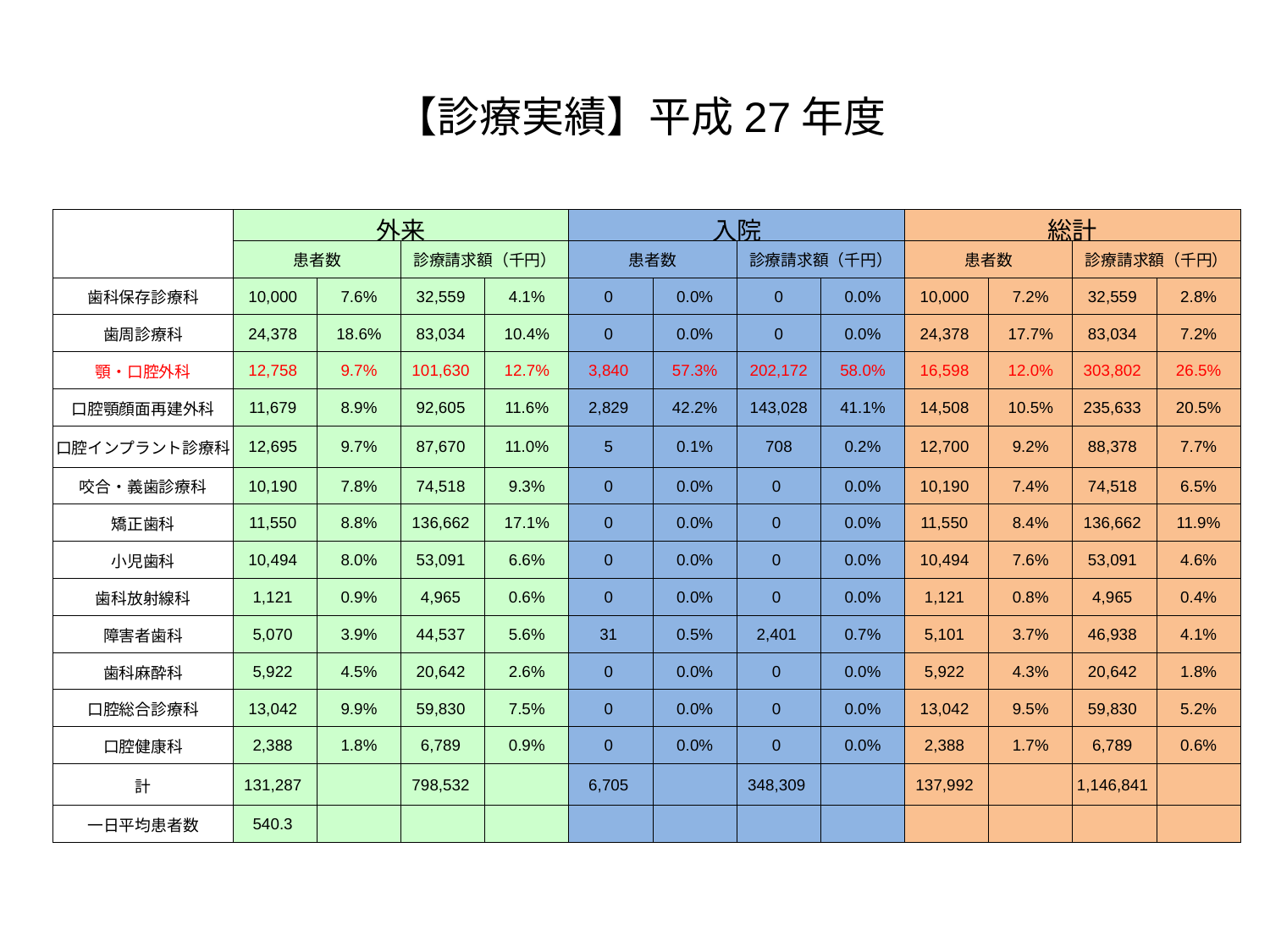

【診療実績】平成27年度
|  | 外来 |  |  |  | 入院 |  |  |  | 総計 |  |  |  |
| --- | --- | --- | --- | --- | --- | --- | --- | --- | --- | --- | --- | --- |
|  | 患者数 |  | 診療請求額（千円） |  | 患者数 |  | 診療請求額（千円） |  | 患者数 |  | 診療請求額（千円） |  |
| 歯科保存診療科 | 10,000 | 7.6% | 32,559 | 4.1% | 0 | 0.0% | 0 | 0.0% | 10,000 | 7.2% | 32,559 | 2.8% |
| 歯周診療科 | 24,378 | 18.6% | 83,034 | 10.4% | 0 | 0.0% | 0 | 0.0% | 24,378 | 17.7% | 83,034 | 7.2% |
| 顎・口腔外科 | 12,758 | 9.7% | 101,630 | 12.7% | 3,840 | 57.3% | 202,172 | 58.0% | 16,598 | 12.0% | 303,802 | 26.5% |
| 口腔顎顔面再建外科 | 11,679 | 8.9% | 92,605 | 11.6% | 2,829 | 42.2% | 143,028 | 41.1% | 14,508 | 10.5% | 235,633 | 20.5% |
| 口腔インプラント診療科 | 12,695 | 9.7% | 87,670 | 11.0% | 5 | 0.1% | 708 | 0.2% | 12,700 | 9.2% | 88,378 | 7.7% |
| 咬合・義歯診療科 | 10,190 | 7.8% | 74,518 | 9.3% | 0 | 0.0% | 0 | 0.0% | 10,190 | 7.4% | 74,518 | 6.5% |
| 矯正歯科 | 11,550 | 8.8% | 136,662 | 17.1% | 0 | 0.0% | 0 | 0.0% | 11,550 | 8.4% | 136,662 | 11.9% |
| 小児歯科 | 10,494 | 8.0% | 53,091 | 6.6% | 0 | 0.0% | 0 | 0.0% | 10,494 | 7.6% | 53,091 | 4.6% |
| 歯科放射線科 | 1,121 | 0.9% | 4,965 | 0.6% | 0 | 0.0% | 0 | 0.0% | 1,121 | 0.8% | 4,965 | 0.4% |
| 障害者歯科 | 5,070 | 3.9% | 44,537 | 5.6% | 31 | 0.5% | 2,401 | 0.7% | 5,101 | 3.7% | 46,938 | 4.1% |
| 歯科麻酔科 | 5,922 | 4.5% | 20,642 | 2.6% | 0 | 0.0% | 0 | 0.0% | 5,922 | 4.3% | 20,642 | 1.8% |
| 口腔総合診療科 | 13,042 | 9.9% | 59,830 | 7.5% | 0 | 0.0% | 0 | 0.0% | 13,042 | 9.5% | 59,830 | 5.2% |
| 口腔健康科 | 2,388 | 1.8% | 6,789 | 0.9% | 0 | 0.0% | 0 | 0.0% | 2,388 | 1.7% | 6,789 | 0.6% |
| 計 | 131,287 |  | 798,532 |  | 6,705 |  | 348,309 |  | 137,992 |  | 1,146,841 |  |
| 一日平均患者数 | 540.3 |  |  |  |  |  |  |  |  |  |  |  |